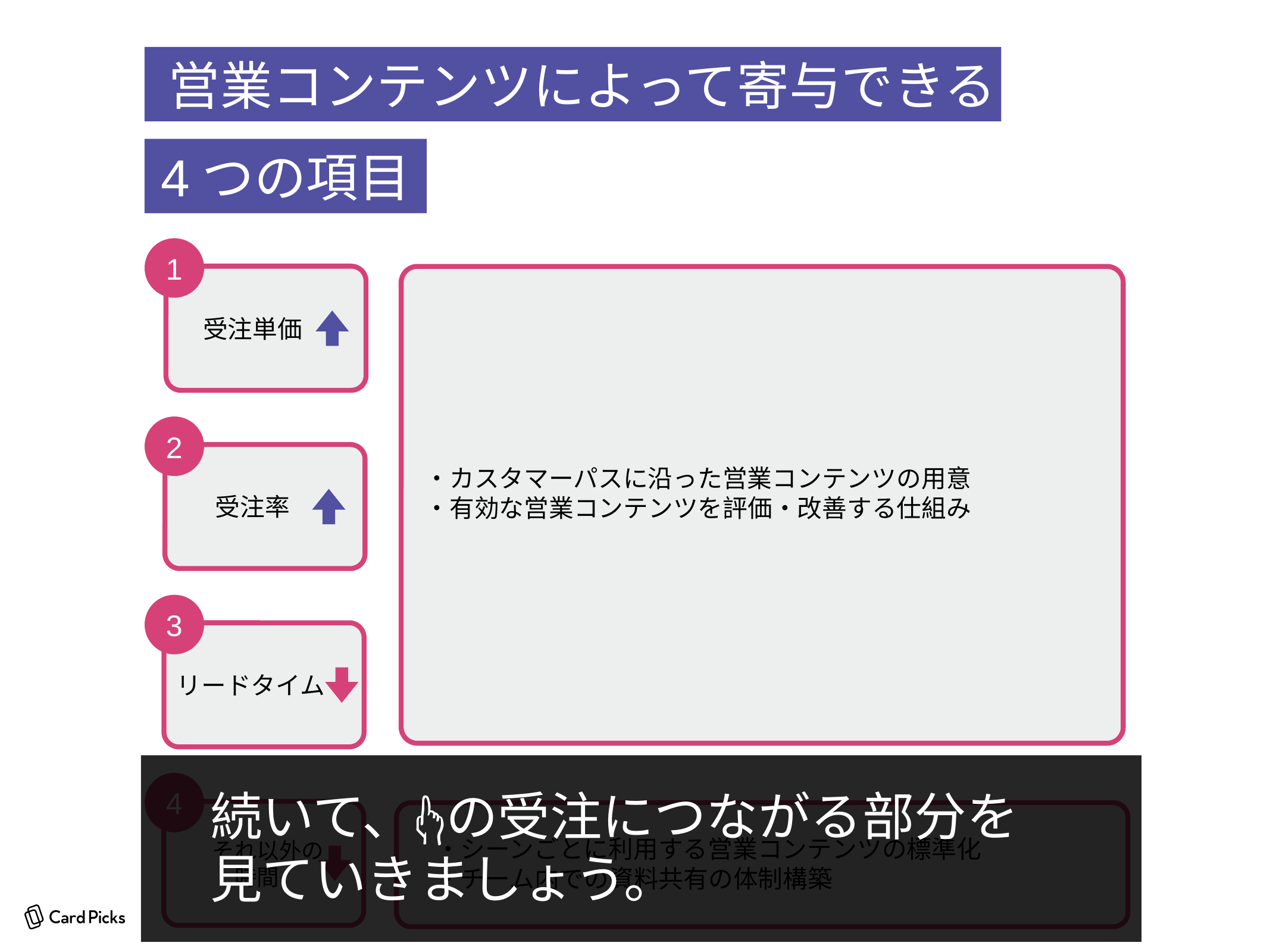

営業コンテンツによって寄与できる

4つの項目

1

受注単価

2

・カスタマーパスに沿った営業コンテンツの用意
・有効な営業コンテンツを評価・改善する仕組み
受注率

3

リードタイム

続いて、👆の受注につながる部分を見ていきましょう。

4

　それ以外の時間
・シーンごとに利用する営業コンテンツの標準化
・チーム内での資料共有の体制構築

22